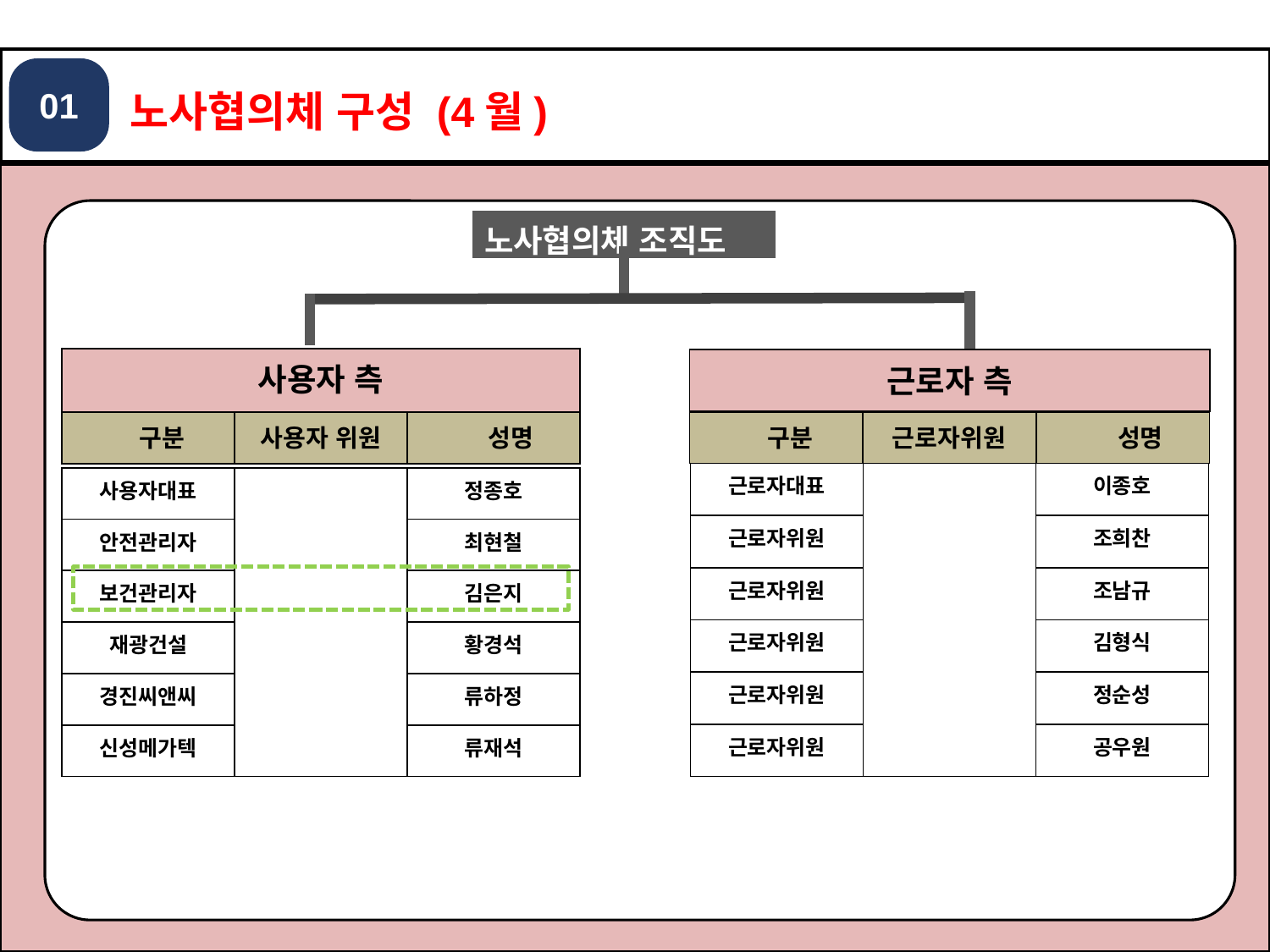

01
노사협의체 구성 (4월)

| 노사협의체 조직도 |
| --- |

| 사용자 측 |
| --- |
| 근로자 측 |
| --- |
| 구분 | 근로자위원 | 성명 |
| --- | --- | --- |
| 구분 | 사용자 위원 | 성명 |
| --- | --- | --- |
| 근로자대표 |  | 이종호 |
| --- | --- | --- |
| 근로자위원 |  | 조희찬 |
| 근로자위원 |  | 조남규 |
| 근로자위원 |  | 김형식 |
| 근로자위원 |  | 정순성 |
| 근로자위원 |  | 공우원 |
| 사용자대표 |  | 정종호 |
| --- | --- | --- |
| 안전관리자 |  | 최현철 |
| 보건관리자 |  | 김은지 |
| 재광건설 |  | 황경석 |
| 경진씨앤씨 |  | 류하정 |
| 신성메가텍 |  | 류재석 |